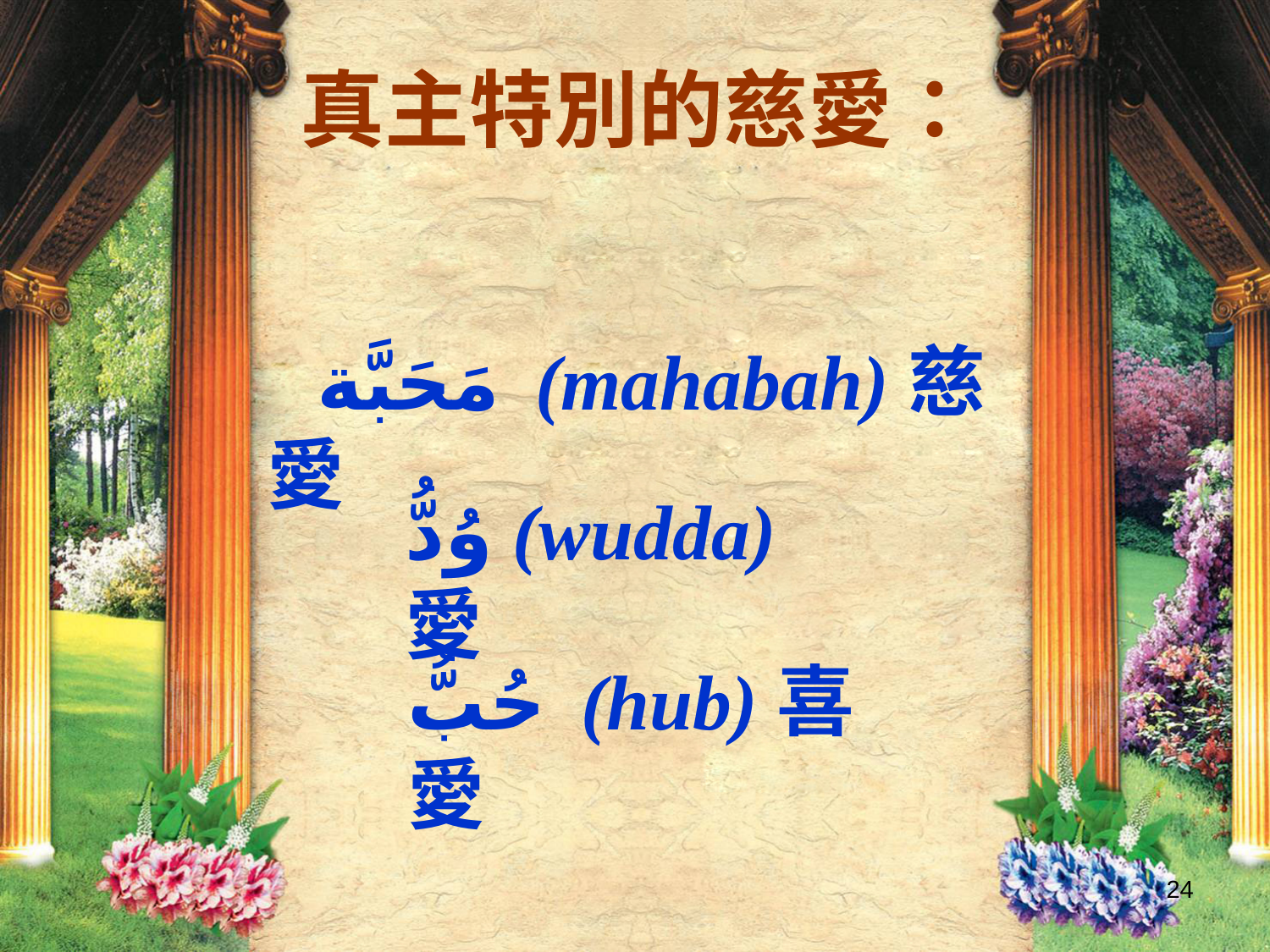

真主特別的慈愛：
   مَحَبَّة  (mahabah)慈愛
وُدُّ (wudda) 愛
حُبُّ  (hub)喜愛

24